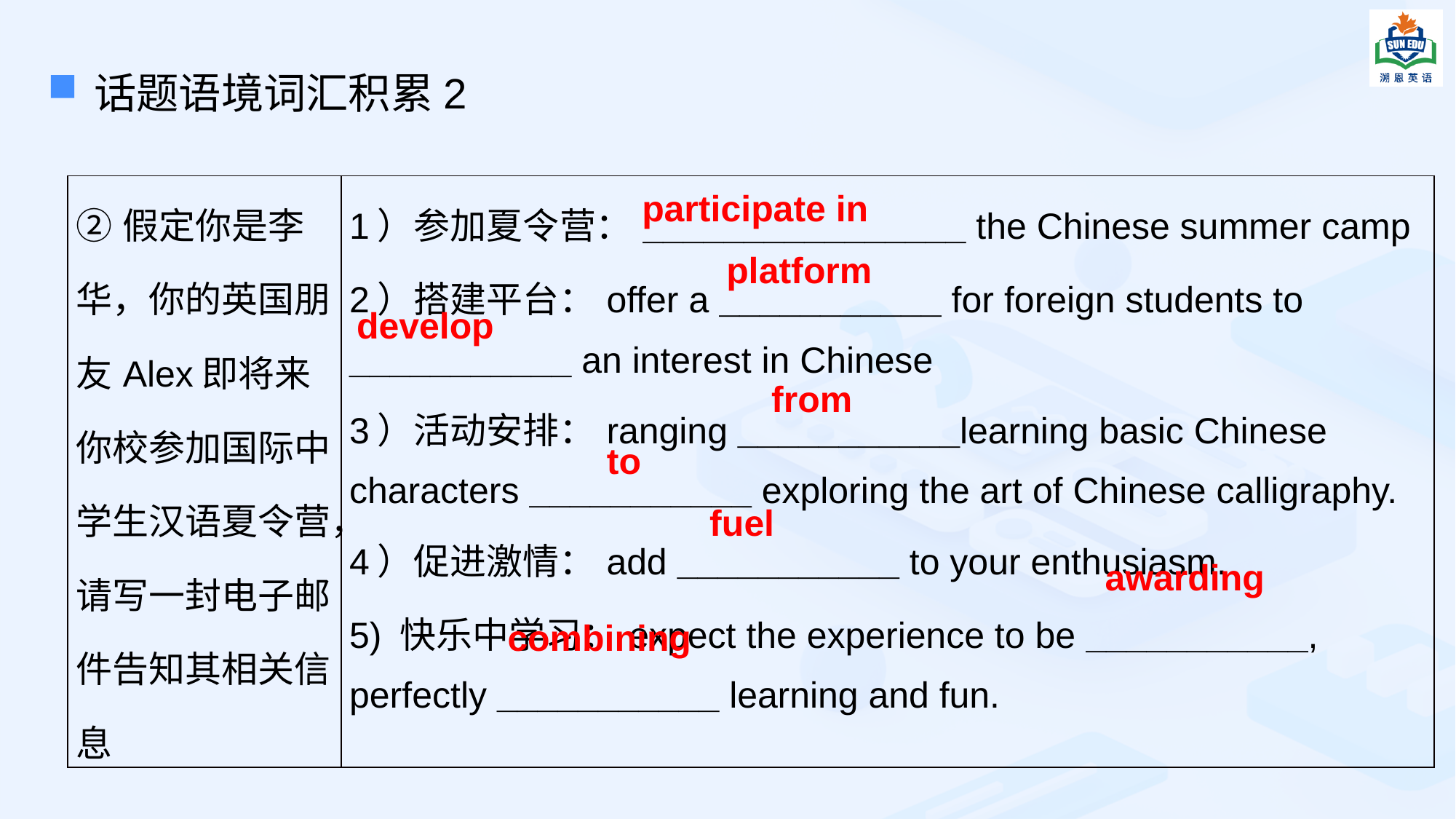

话题语境词汇积累2
| ②假定你是李华，你的英国朋友Alex即将来你校参加国际中学生汉语夏令营，请写一封电子邮件告知其相关信息 | 1）参加夏令营：\_\_\_\_\_\_\_\_\_\_\_\_\_\_\_\_ the Chinese summer camp 2）搭建平台：offer a \_\_\_\_\_\_\_\_\_\_\_ for foreign students to \_\_\_\_\_\_\_\_\_\_\_ an interest in Chinese 3）活动安排：ranging \_\_\_\_\_\_\_\_\_\_\_learning basic Chinese characters \_\_\_\_\_\_\_\_\_\_\_ exploring the art of Chinese calligraphy. 4）促进激情：add \_\_\_\_\_\_\_\_\_\_\_ to your enthusiasm. 5) 快乐中学习：expect the experience to be \_\_\_\_\_\_\_\_\_\_\_, perfectly \_\_\_\_\_\_\_\_\_\_\_ learning and fun. |
| --- | --- |
participate in
platform
develop
from
to
fuel
awarding
combining